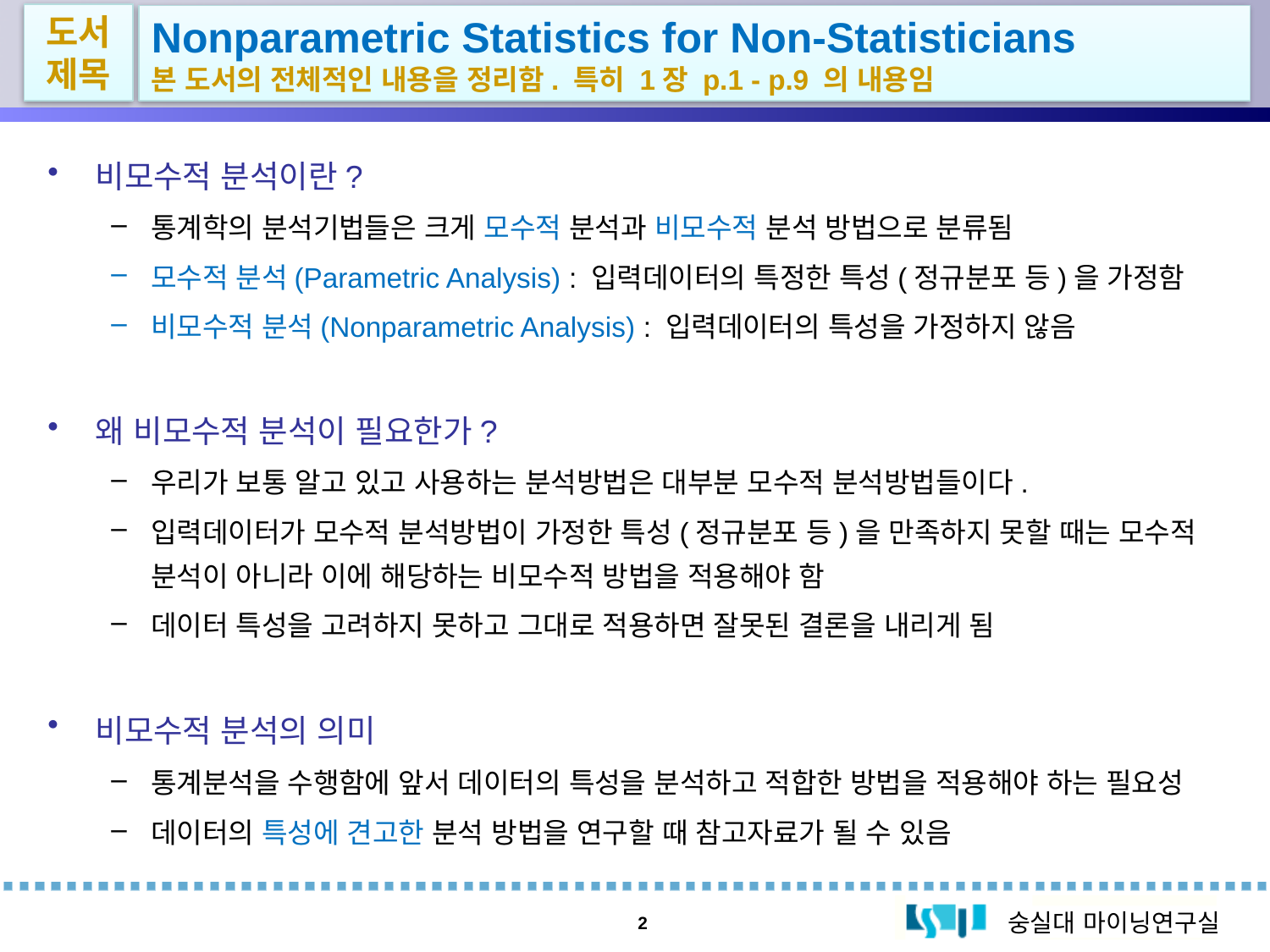

도서제목
Nonparametric Statistics for Non-Statisticians
본 도서의 전체적인 내용을 정리함. 특히 1장 p.1 - p.9 의 내용임
비모수적 분석이란?
통계학의 분석기법들은 크게 모수적 분석과 비모수적 분석 방법으로 분류됨
모수적 분석(Parametric Analysis) : 입력데이터의 특정한 특성(정규분포 등)을 가정함
비모수적 분석(Nonparametric Analysis) : 입력데이터의 특성을 가정하지 않음

왜 비모수적 분석이 필요한가?
우리가 보통 알고 있고 사용하는 분석방법은 대부분 모수적 분석방법들이다.
입력데이터가 모수적 분석방법이 가정한 특성(정규분포 등)을 만족하지 못할 때는 모수적 분석이 아니라 이에 해당하는 비모수적 방법을 적용해야 함
데이터 특성을 고려하지 못하고 그대로 적용하면 잘못된 결론을 내리게 됨

비모수적 분석의 의미
통계분석을 수행함에 앞서 데이터의 특성을 분석하고 적합한 방법을 적용해야 하는 필요성
데이터의 특성에 견고한 분석 방법을 연구할 때 참고자료가 될 수 있음